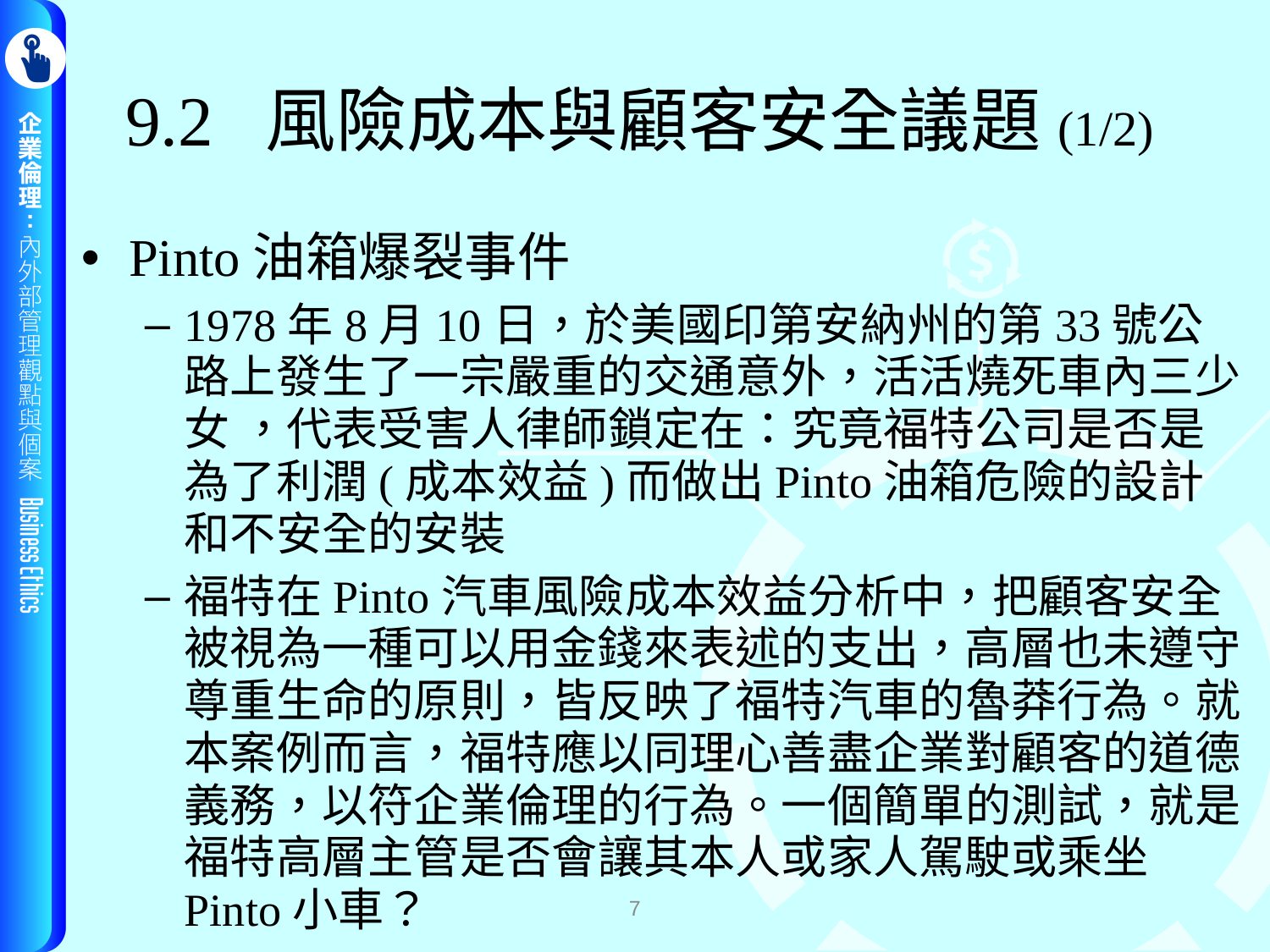

# 9.2  風險成本與顧客安全議題(1/2)
Pinto油箱爆裂事件
1978年8月10日，於美國印第安納州的第33號公路上發生了一宗嚴重的交通意外，活活燒死車內三少女 ，代表受害人律師鎖定在：究竟福特公司是否是為了利潤(成本效益)而做出Pinto油箱危險的設計和不安全的安裝
福特在Pinto汽車風險成本效益分析中，把顧客安全被視為一種可以用金錢來表述的支出，高層也未遵守尊重生命的原則，皆反映了福特汽車的魯莽行為。就本案例而言，福特應以同理心善盡企業對顧客的道德義務，以符企業倫理的行為。一個簡單的測試，就是福特高層主管是否會讓其本人或家人駕駛或乘坐Pinto小車？
7